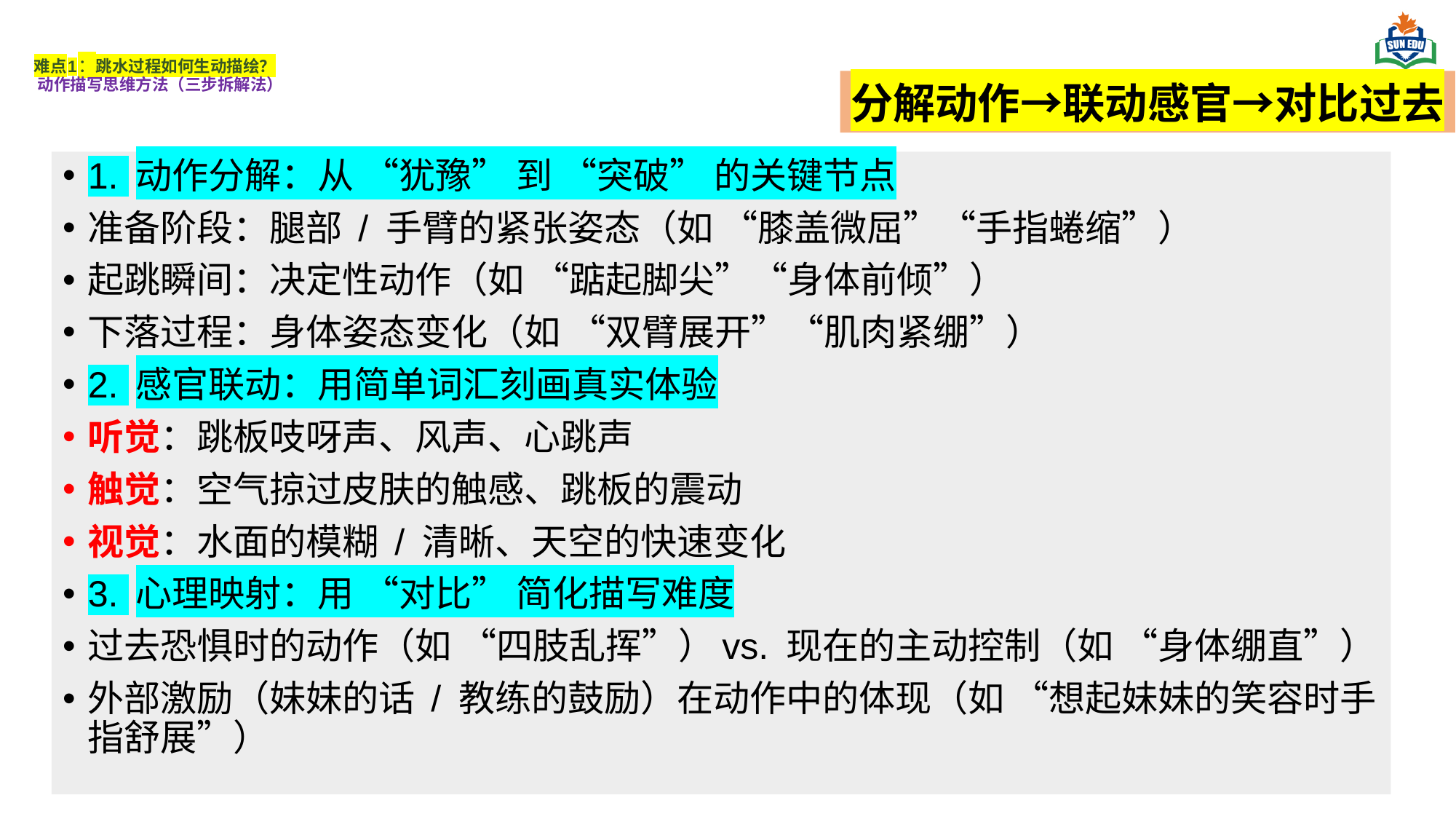

# 难点1：跳水过程如何生动描绘？ 动作描写思维方法（三步拆解法）
分解动作→联动感官→对比过去
1. 动作分解：从 “犹豫” 到 “突破” 的关键节点
准备阶段：腿部 / 手臂的紧张姿态（如 “膝盖微屈”“手指蜷缩”）
起跳瞬间：决定性动作（如 “踮起脚尖”“身体前倾”）
下落过程：身体姿态变化（如 “双臂展开”“肌肉紧绷”）
2. 感官联动：用简单词汇刻画真实体验
听觉：跳板吱呀声、风声、心跳声
触觉：空气掠过皮肤的触感、跳板的震动
视觉：水面的模糊 / 清晰、天空的快速变化
3. 心理映射：用 “对比” 简化描写难度
过去恐惧时的动作（如 “四肢乱挥”）vs. 现在的主动控制（如 “身体绷直”）
外部激励（妹妹的话 / 教练的鼓励）在动作中的体现（如 “想起妹妹的笑容时手指舒展”）